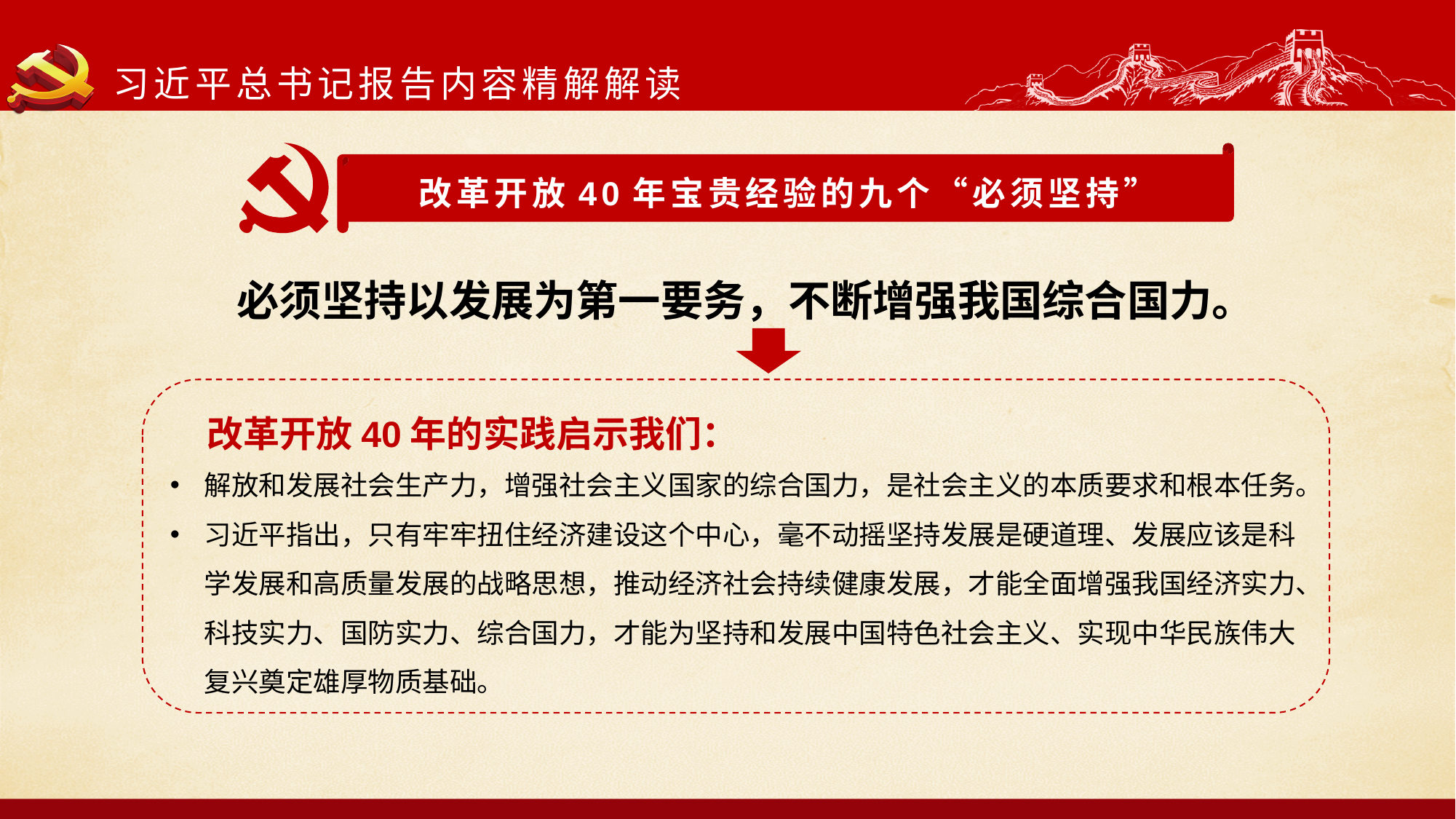

习近平总书记报告内容精解解读

改革开放40年宝贵经验的九个“必须坚持”
必须坚持以发展为第一要务，不断增强我国综合国力。

改革开放40年的实践启示我们：
解放和发展社会生产力，增强社会主义国家的综合国力，是社会主义的本质要求和根本任务。
习近平指出，只有牢牢扭住经济建设这个中心，毫不动摇坚持发展是硬道理、发展应该是科学发展和高质量发展的战略思想，推动经济社会持续健康发展，才能全面增强我国经济实力、科技实力、国防实力、综合国力，才能为坚持和发展中国特色社会主义、实现中华民族伟大复兴奠定雄厚物质基础。